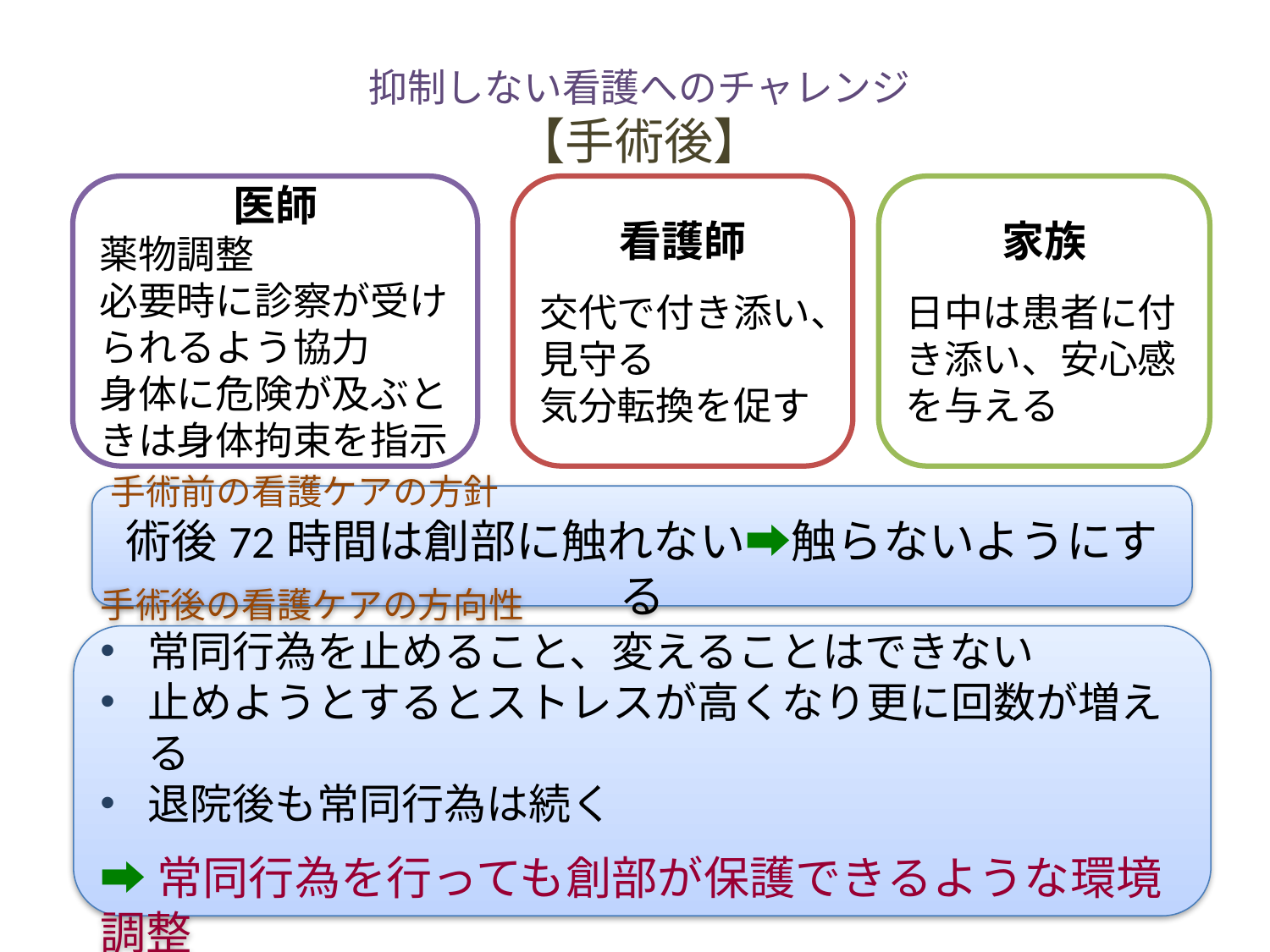

# 抑制しない看護へのチャレンジ 【手術後】
看護師

交代で付き添い、見守る
気分転換を促す
家族

日中は患者に付き添い、安心感を与える
医師
薬物調整
必要時に診察が受けられるよう協力
身体に危険が及ぶときは身体拘束を指示

手術前の看護ケアの方針
術後72時間は創部に触れない➡触らないようにする
手術後の看護ケアの方向性
常同行為を止めること、変えることはできない
止めようとするとストレスが高くなり更に回数が増える
退院後も常同行為は続く

➡常同行為を行っても創部が保護できるような環境調整